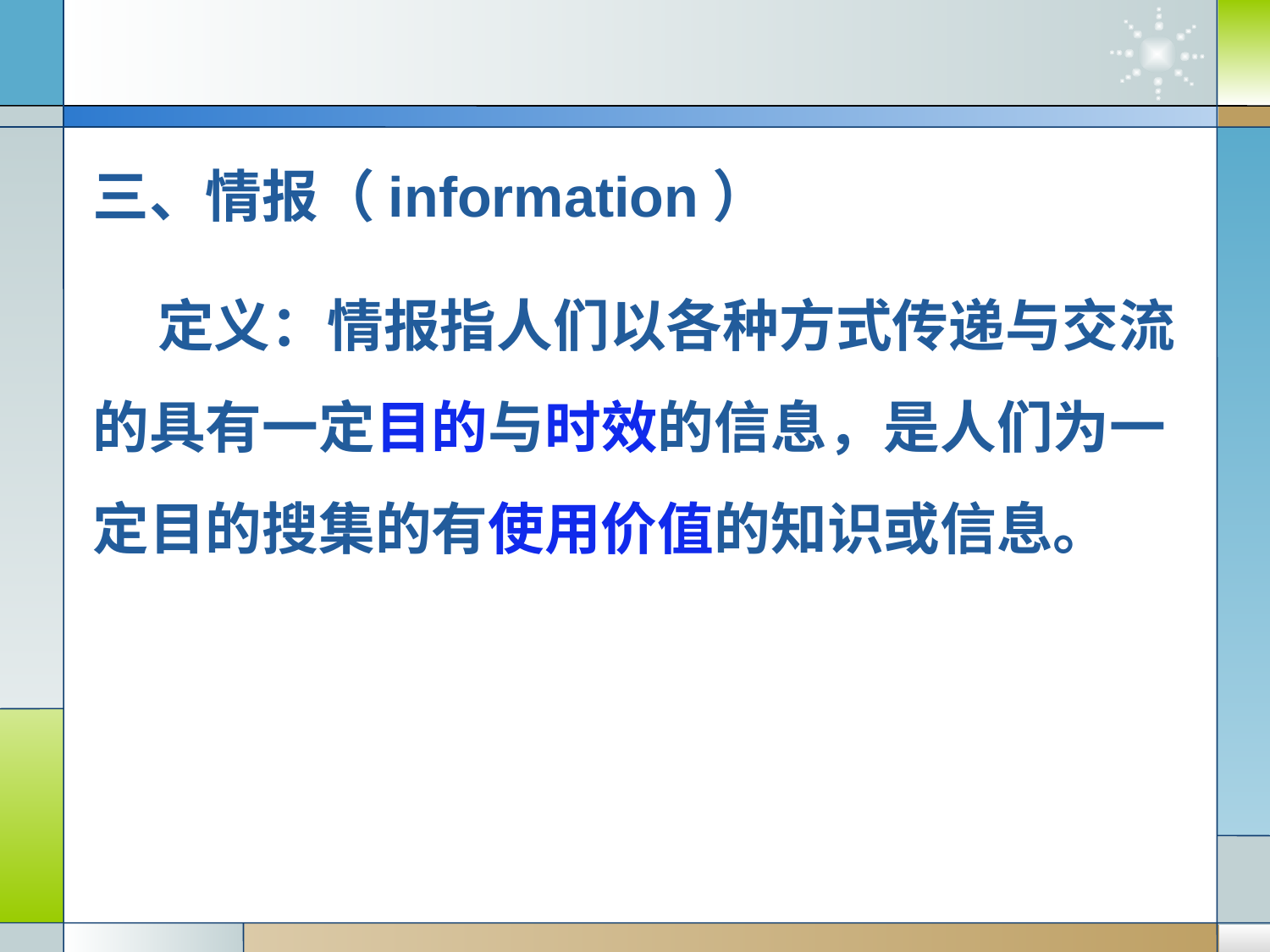

三、情报（information）
    定义：情报指人们以各种方式传递与交流的具有一定目的与时效的信息，是人们为一定目的搜集的有使用价值的知识或信息。